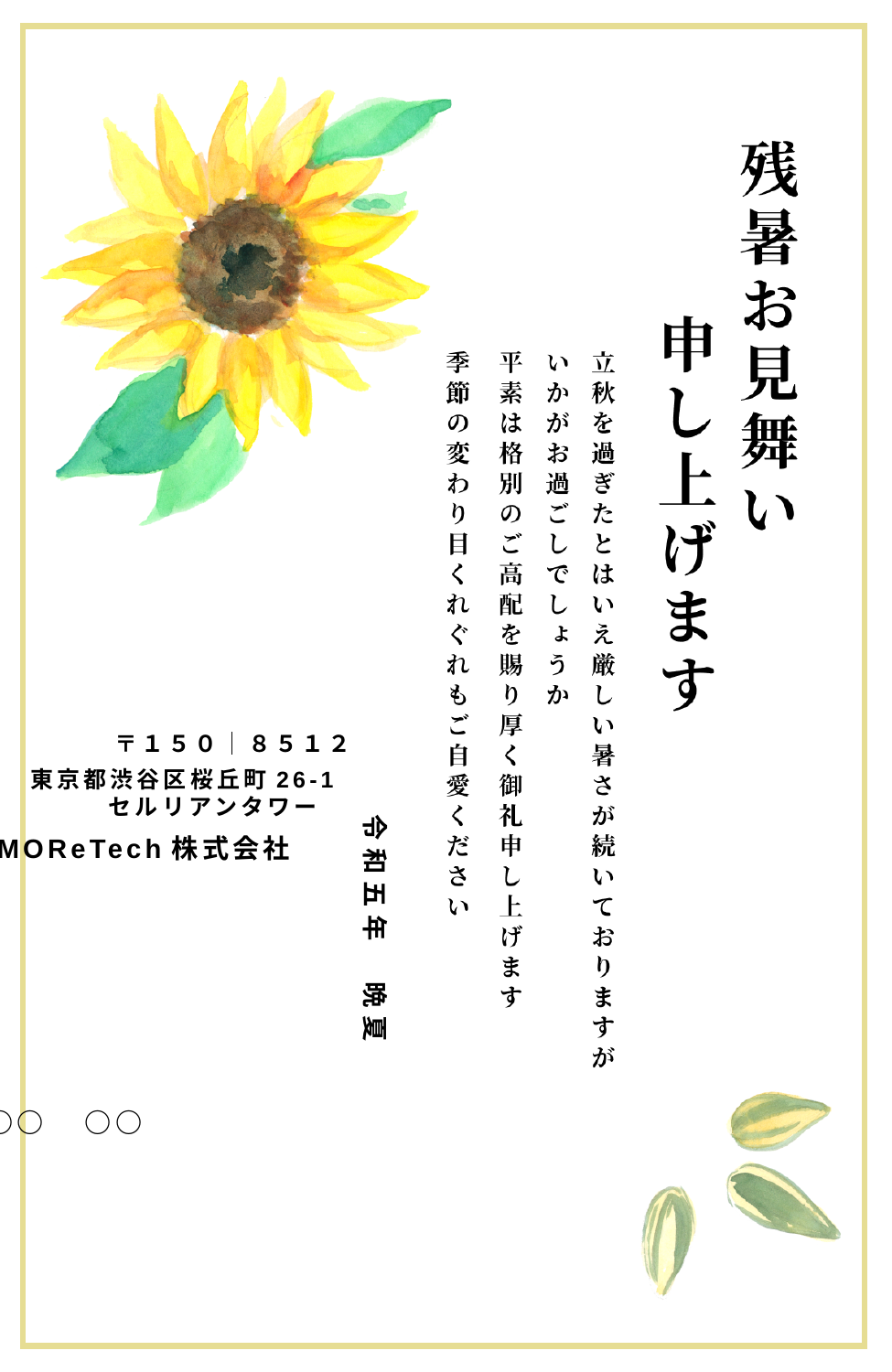

編集したいとき用
（文章に重ねてください）

立秋を過ぎたとはいえ厳しい暑さが続いておりますが
いかがお過ごしでしょうか
平素は格別のご高配を賜り厚く御礼申し上げます

季節の変わり目　くれぐれもご自愛ください
〒１５０│８５１２
東京都渋谷区桜丘町26‐1
        セルリアンタワー
GMOReTech株式会社
○○　○○
令和五年　晩夏